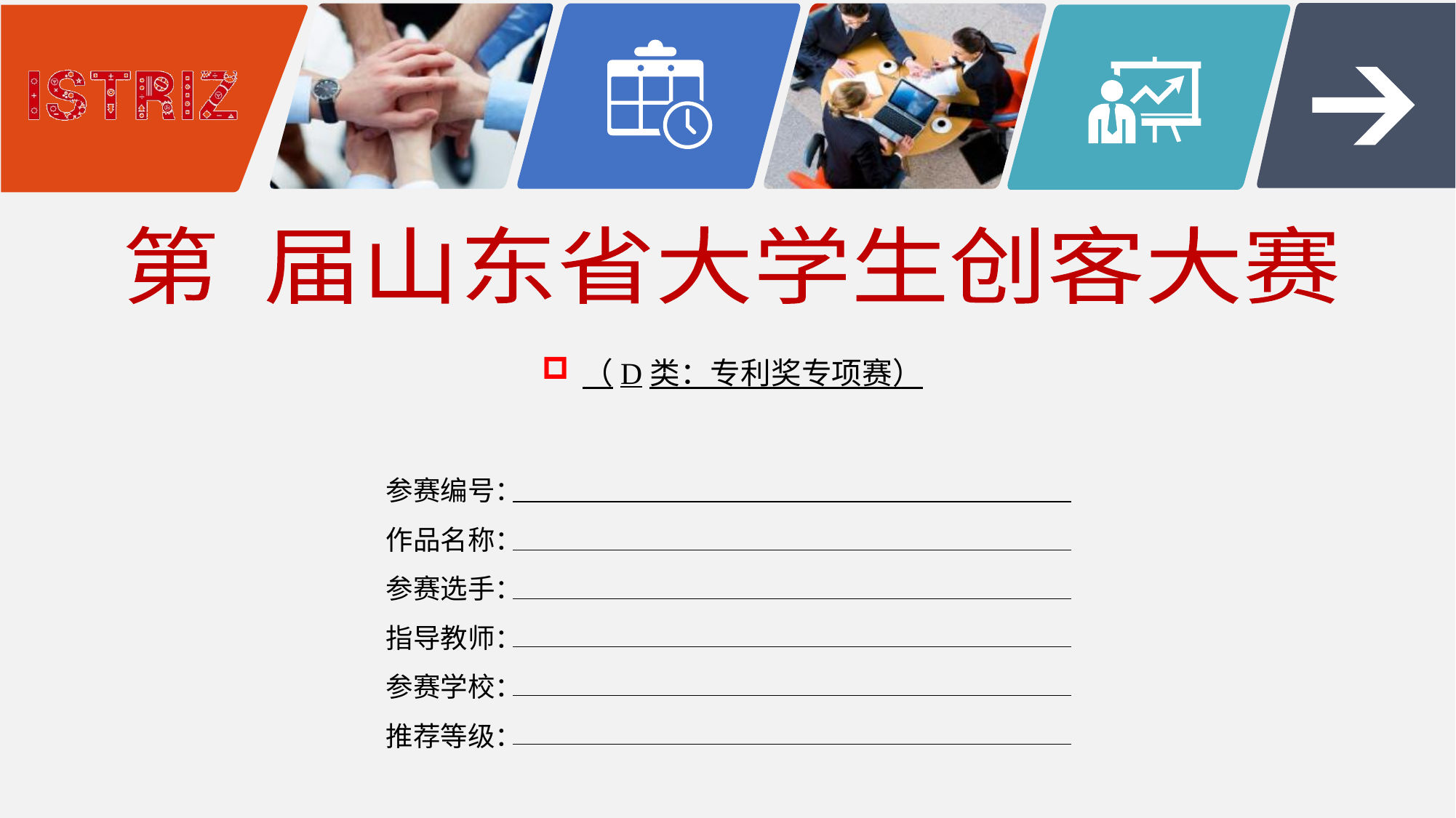

第  届山东省大学生创客大赛
参赛编号：
作品名称：
参赛选手：
指导教师：
参赛学校：
推荐等级：